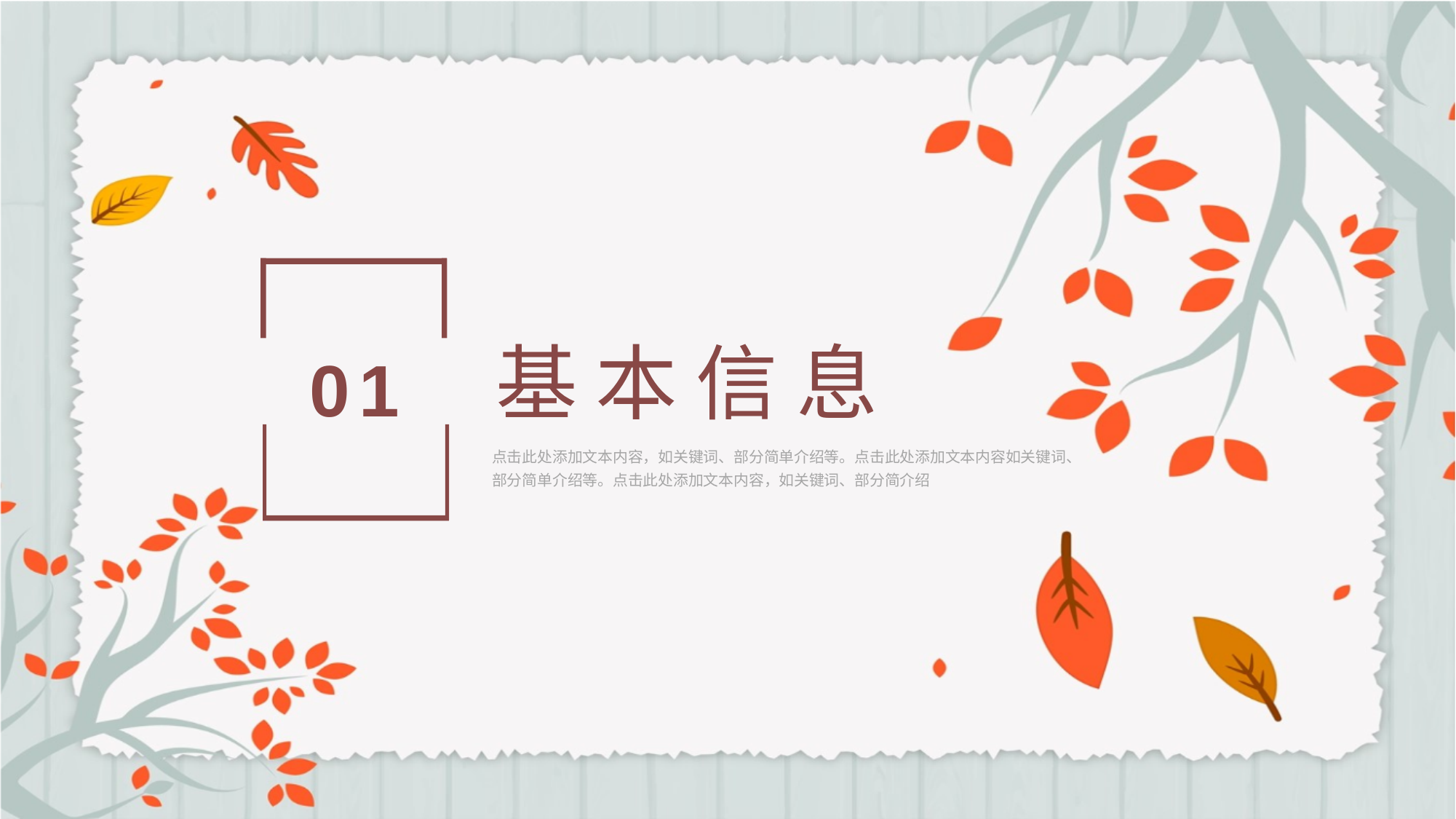

01

基 本 信 息
点击此处添加文本内容，如关键词、部分简单介绍等。点击此处添加文本内容如关键词、部分简单介绍等。点击此处添加文本内容，如关键词、部分简介绍